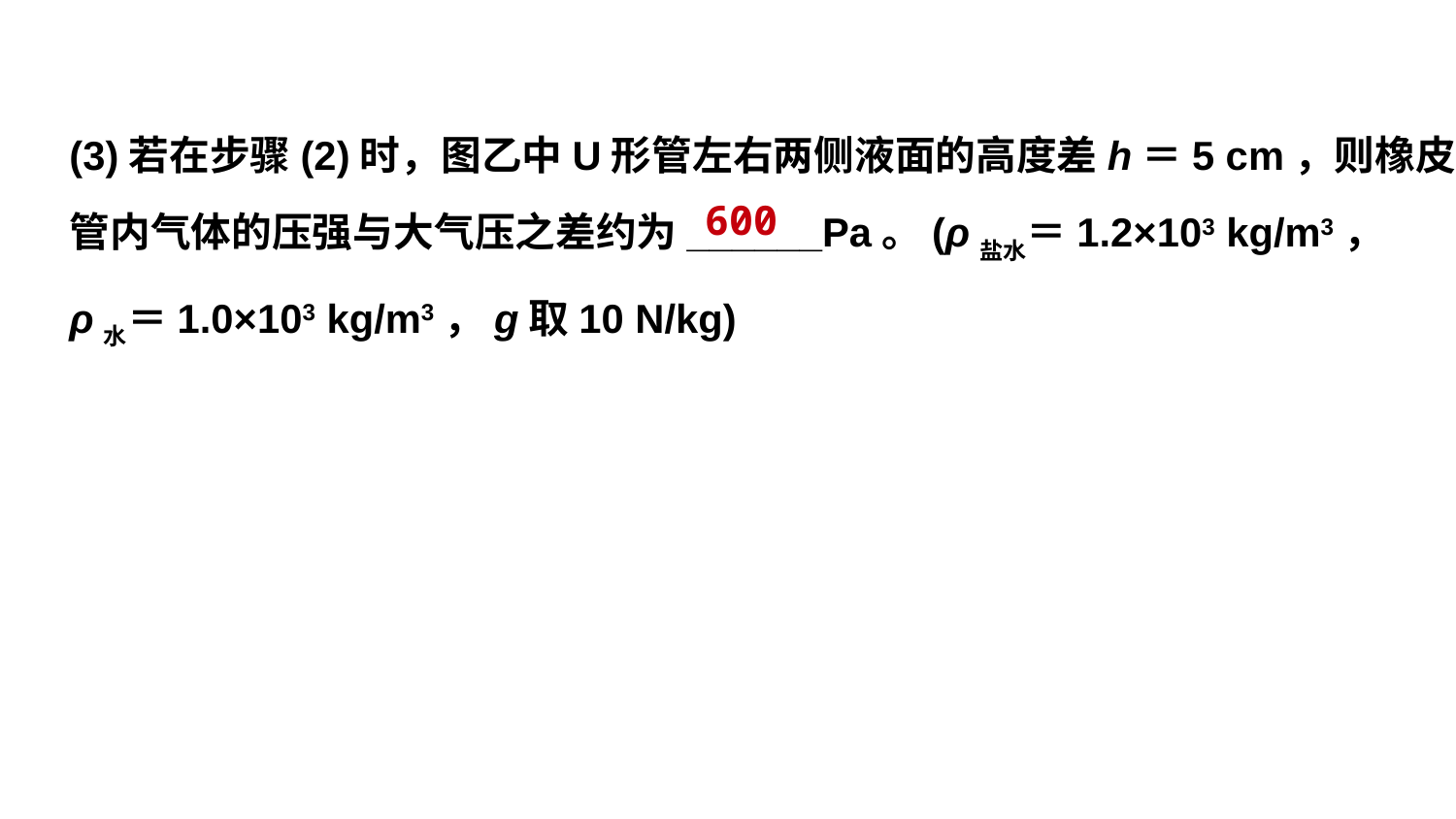

(3)若在步骤(2)时，图乙中U形管左右两侧液面的高度差h＝5 cm，则橡皮
管内气体的压强与大气压之差约为______Pa。(ρ盐水＝1.2×103 kg/m3，
ρ水＝1.0×103 kg/m3，g取10 N/kg)
 600